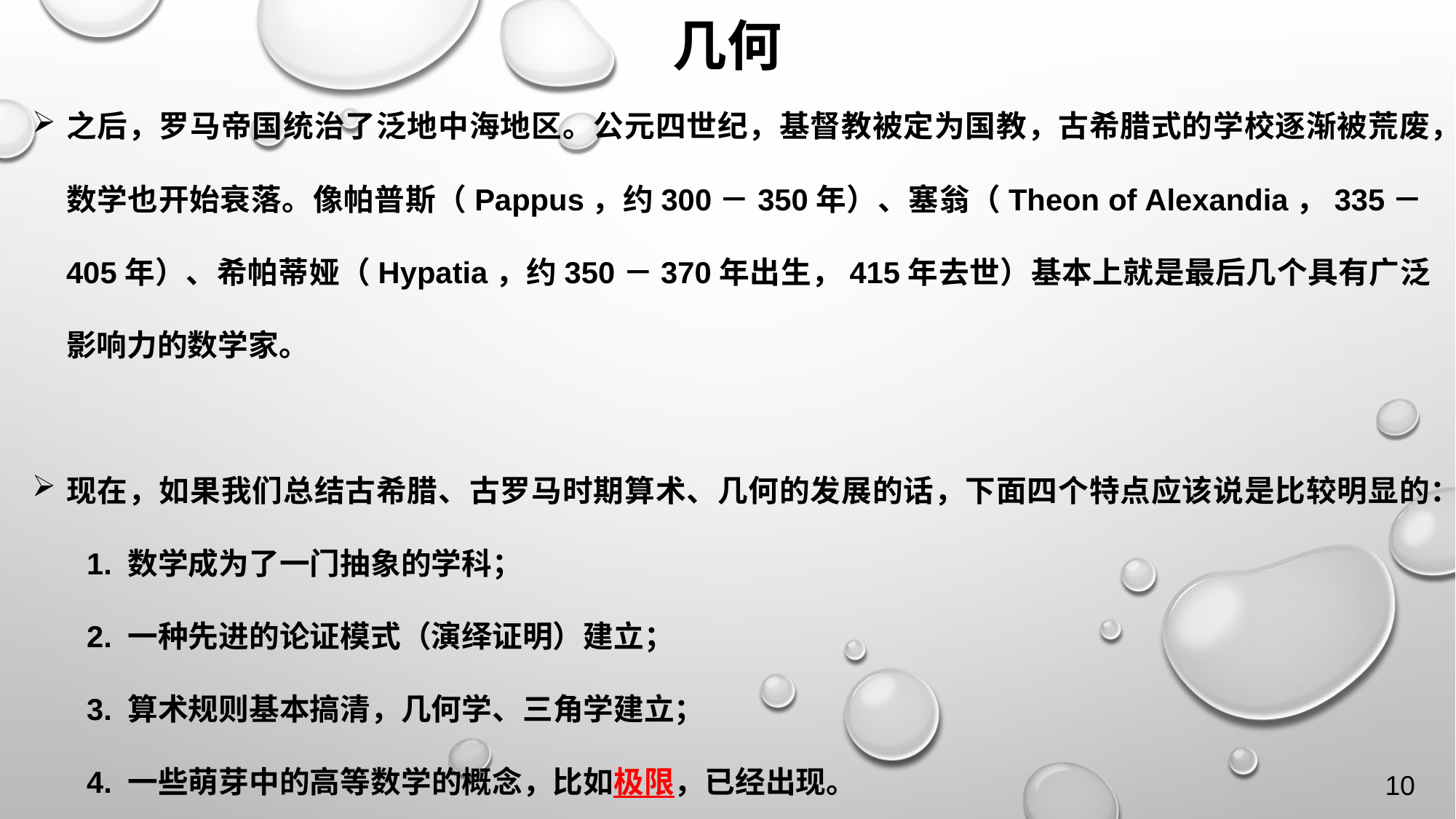

几何
之后，罗马帝国统治了泛地中海地区。公元四世纪，基督教被定为国教，古希腊式的学校逐渐被荒废，数学也开始衰落。像帕普斯（Pappus，约300－350年）、塞翁（Theon of Alexandia，335－405年）、希帕蒂娅（Hypatia，约350－370年出生，415年去世）基本上就是最后几个具有广泛影响力的数学家。

现在，如果我们总结古希腊、古罗马时期算术、几何的发展的话，下面四个特点应该说是比较明显的：
1. 数学成为了一门抽象的学科；
2. 一种先进的论证模式（演绎证明）建立；
3. 算术规则基本搞清，几何学、三角学建立；
4. 一些萌芽中的高等数学的概念，比如极限，已经出现。
   中世纪的时候，欧洲的学校讲的基本就是这些。
10